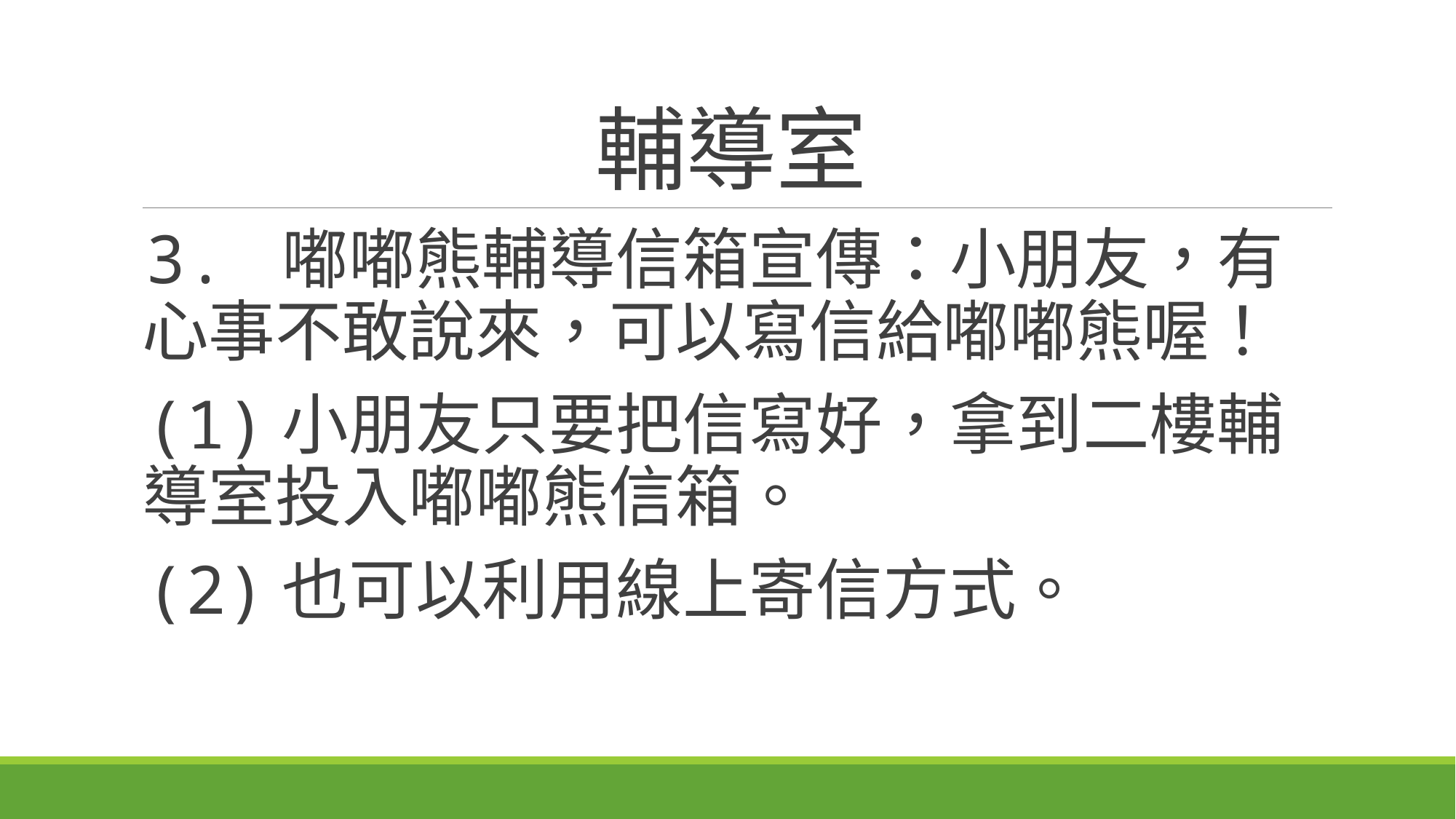

# 輔導室
3. 嘟嘟熊輔導信箱宣傳：小朋友，有心事不敢說來，可以寫信給嘟嘟熊喔！
(1)小朋友只要把信寫好，拿到二樓輔導室投入嘟嘟熊信箱。
(2)也可以利用線上寄信方式。